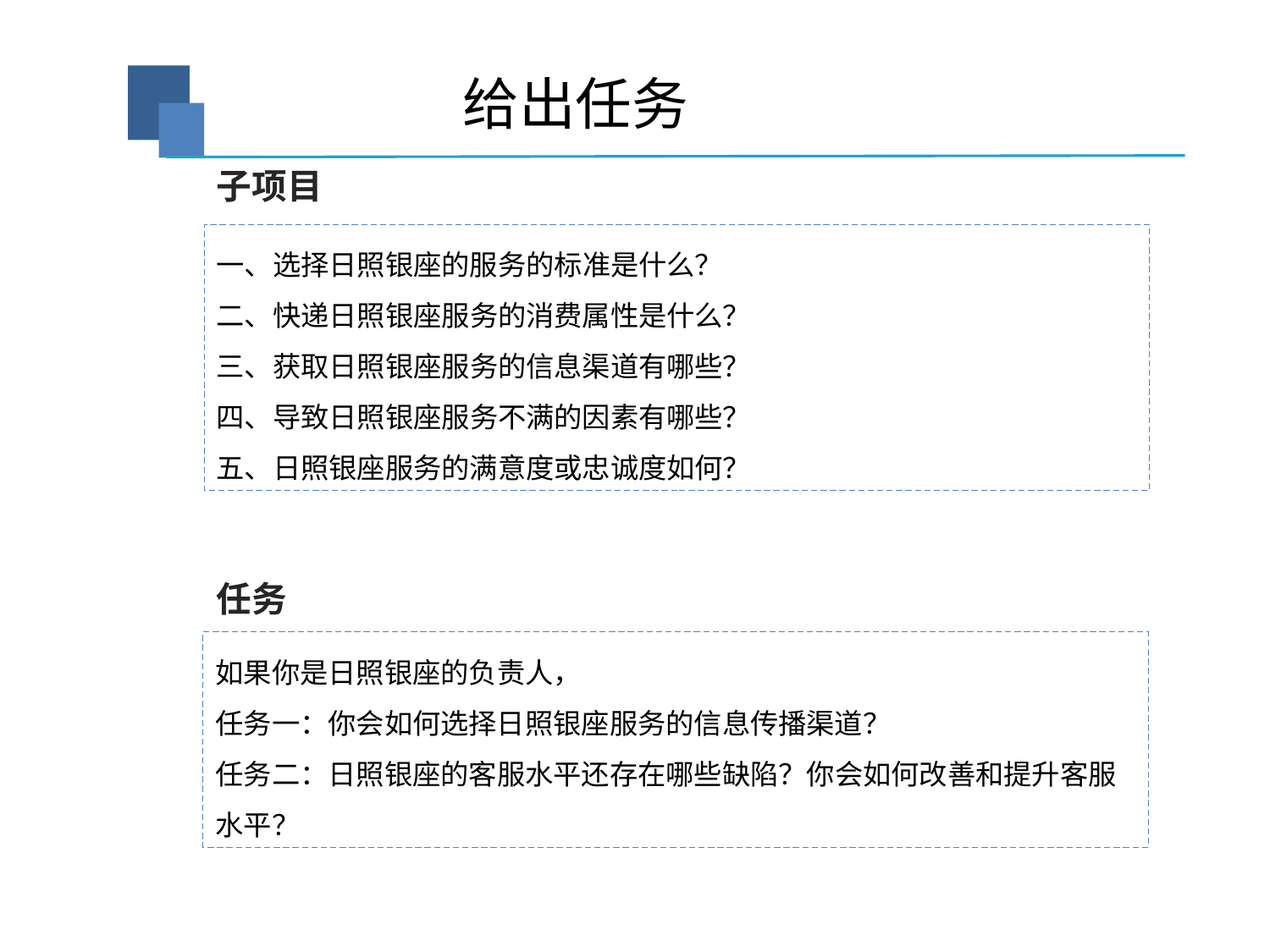

给出任务

子项目
一、选择日照银座的服务的标准是什么？
二、快递日照银座服务的消费属性是什么？
三、获取日照银座服务的信息渠道有哪些？
四、导致日照银座服务不满的因素有哪些？
五、日照银座服务的满意度或忠诚度如何？
任务
如果你是日照银座的负责人，
任务一：你会如何选择日照银座服务的信息传播渠道？
任务二：日照银座的客服水平还存在哪些缺陷？你会如何改善和提升客服水平？